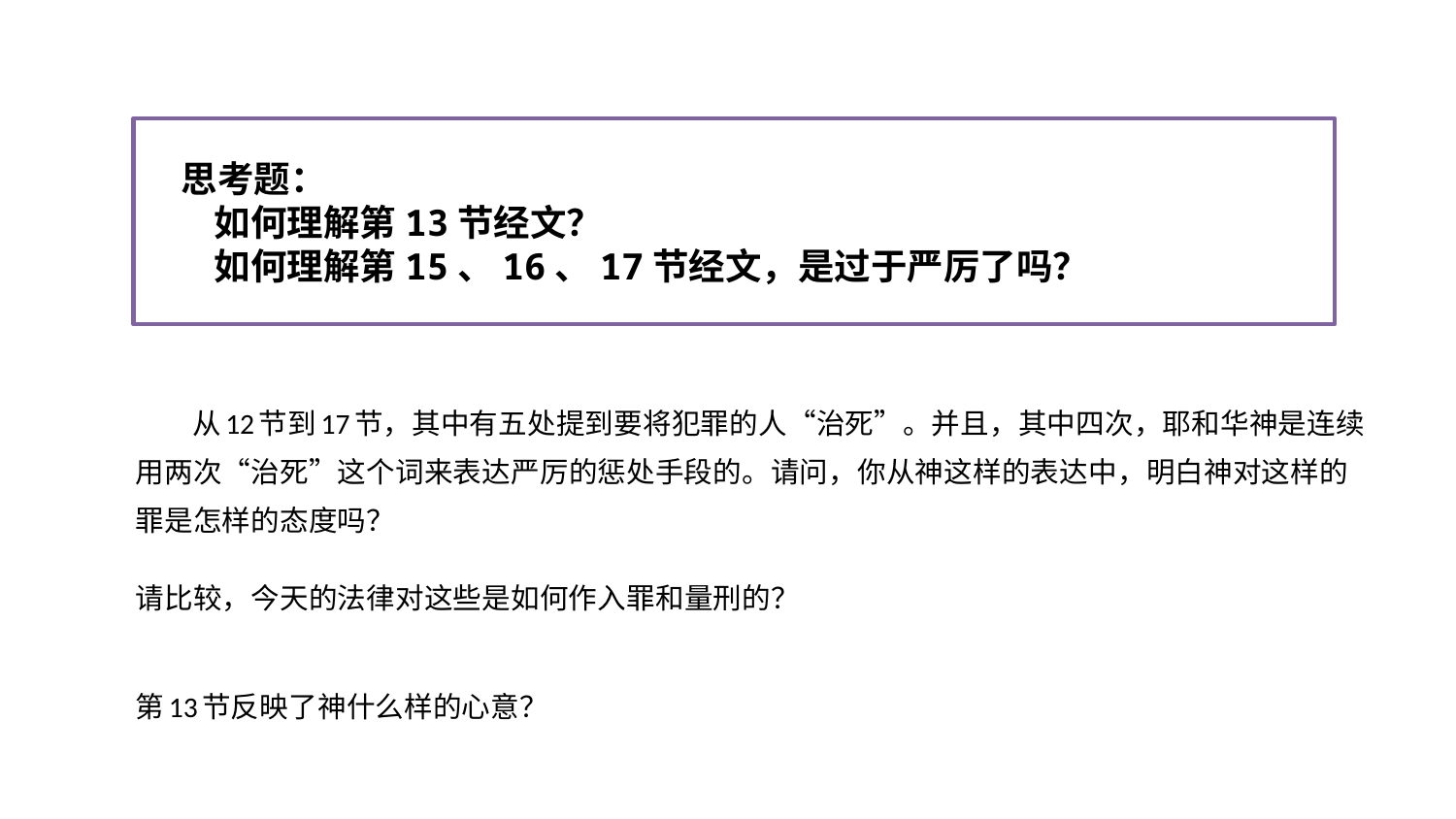

从12节到17节，其中有五处提到要将犯罪的人“治死”。并且，其中四次，耶和华神是连续用两次“治死”这个词来表达严厉的惩处手段的。请问，你从神这样的表达中，明白神对这样的罪是怎样的态度吗？

请比较，今天的法律对这些是如何作入罪和量刑的？

第13节反映了神什么样的心意？
   思考题：
       如何理解第13节经文？
       如何理解第15、16、17节经文，是过于严厉了吗？